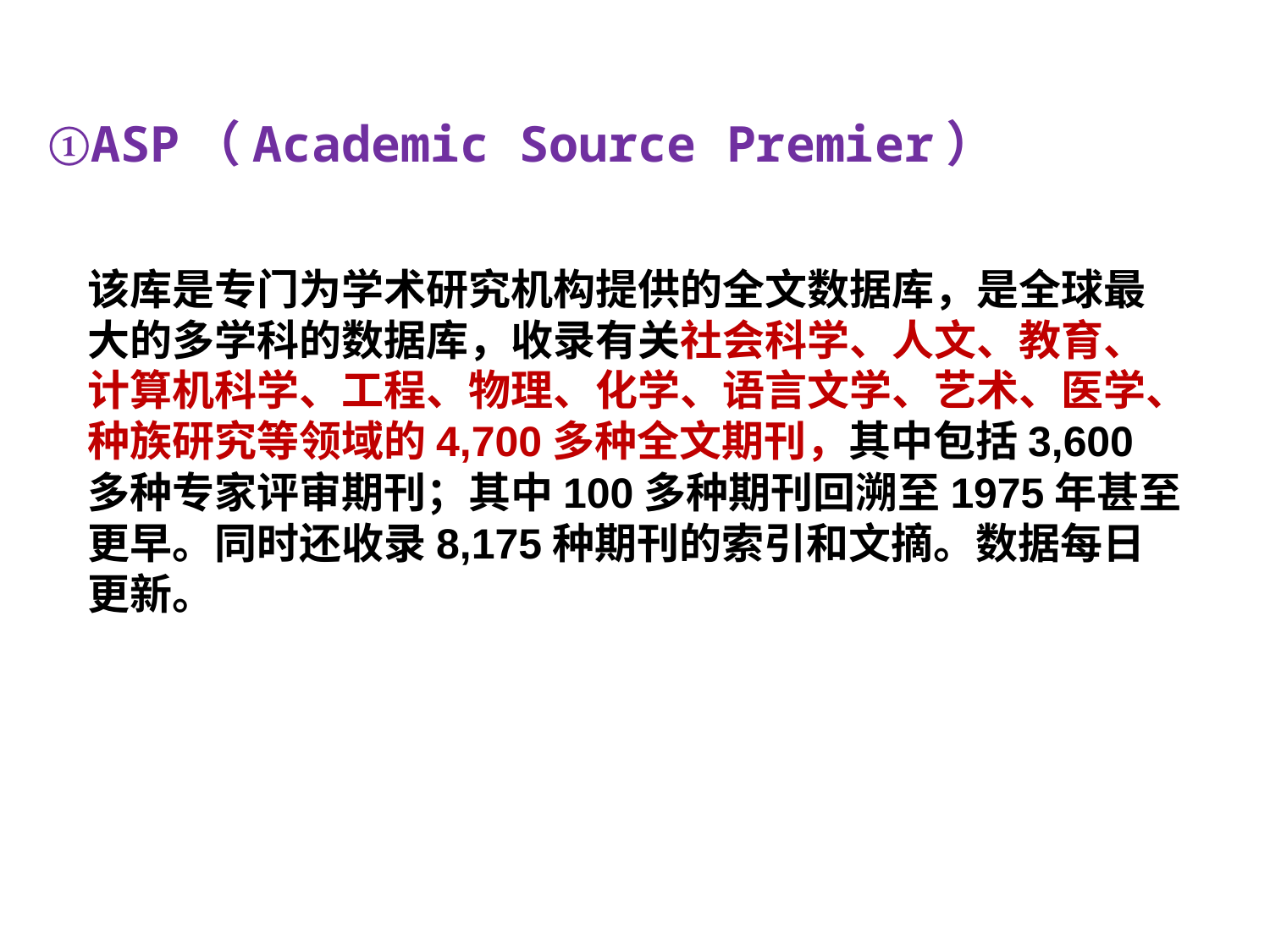

①ASP（Academic Source Premier）

该库是专门为学术研究机构提供的全文数据库，是全球最大的多学科的数据库，收录有关社会科学、人文、教育、计算机科学、工程、物理、化学、语言文学、艺术、医学、种族研究等领域的4,700多种全文期刊，其中包括3,600多种专家评审期刊；其中100多种期刊回溯至1975年甚至更早。同时还收录8,175种期刊的索引和文摘。数据每日更新。